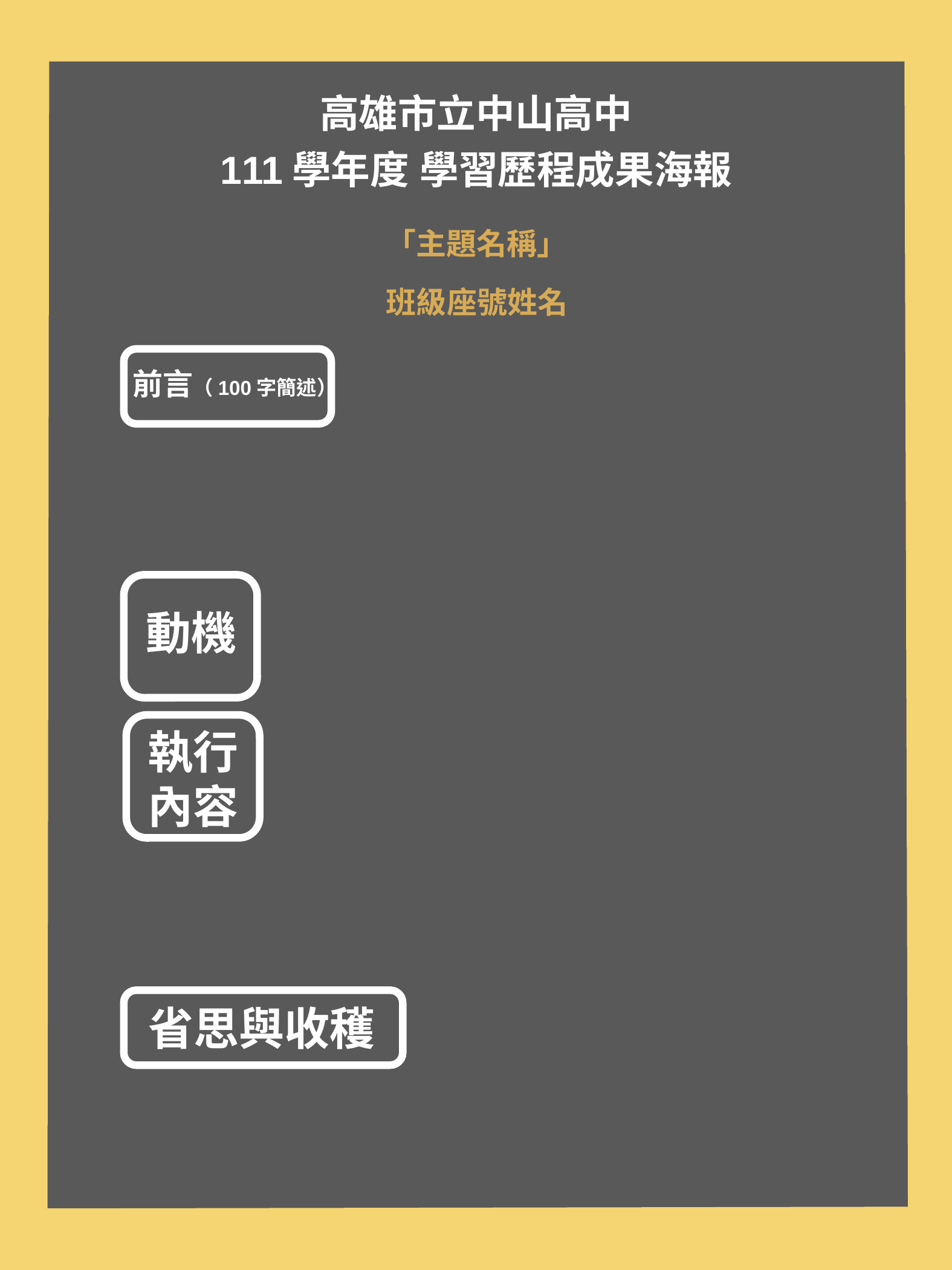

高雄市立中山高中
111學年度 學習歷程成果海報
「主題名稱」
班級座號姓名

前言（100字簡述）

動機

執行
內容

省思與收穫